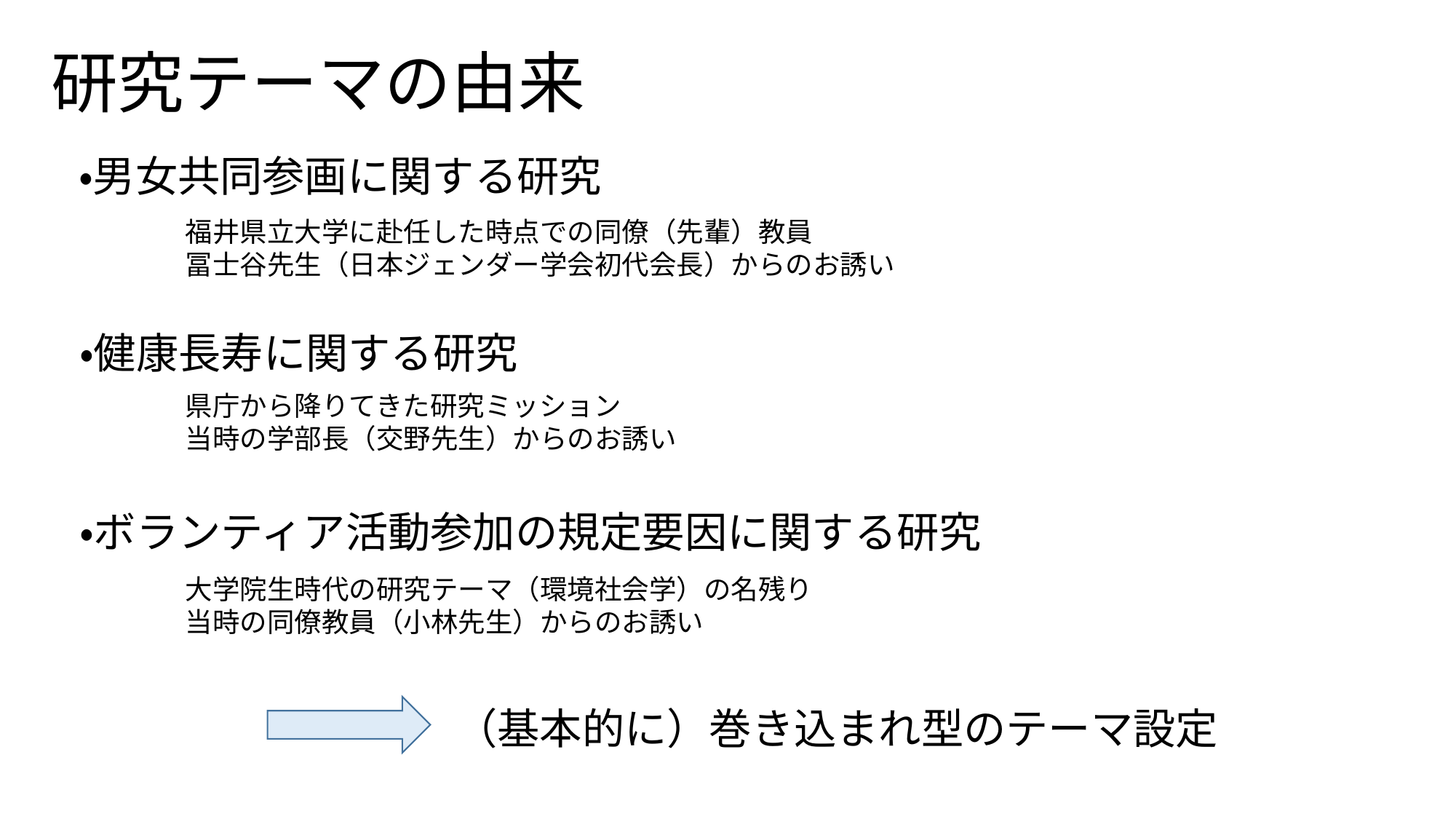

研究テーマの由来
・男女共同参画に関する研究
福井県立大学に赴任した時点での同僚（先輩）教員
冨士谷先生（日本ジェンダー学会初代会長）からのお誘い
・健康長寿に関する研究
県庁から降りてきた研究ミッション
当時の学部長（交野先生）からのお誘い
・ボランティア活動参加の規定要因に関する研究
大学院生時代の研究テーマ（環境社会学）の名残り
当時の同僚教員（小林先生）からのお誘い

（基本的に）巻き込まれ型のテーマ設定